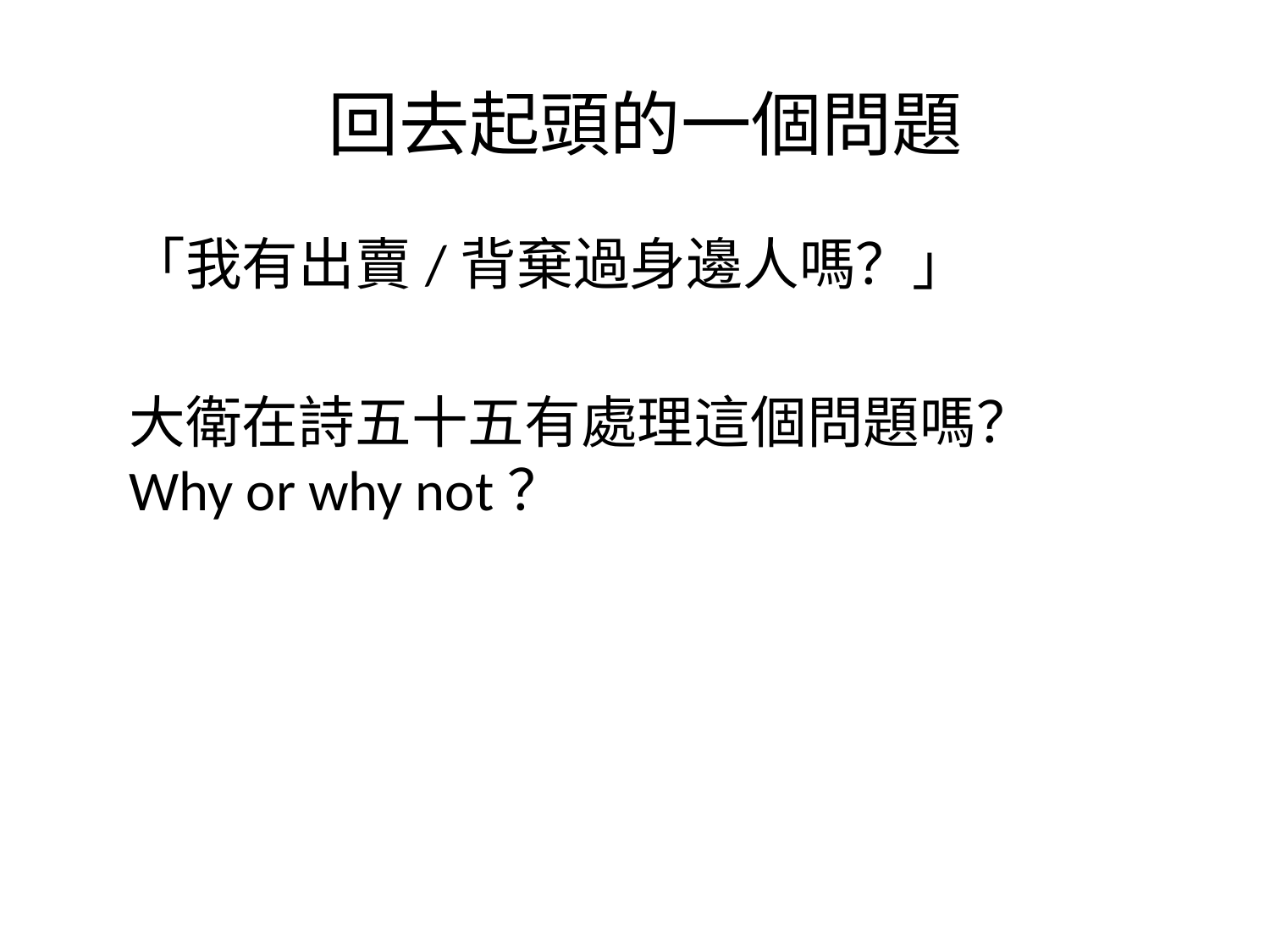

# 回去起頭的一個問題
「我有出賣/背棄過身邊人嗎？」

大衛在詩五十五有處理這個問題嗎？Why or why not？